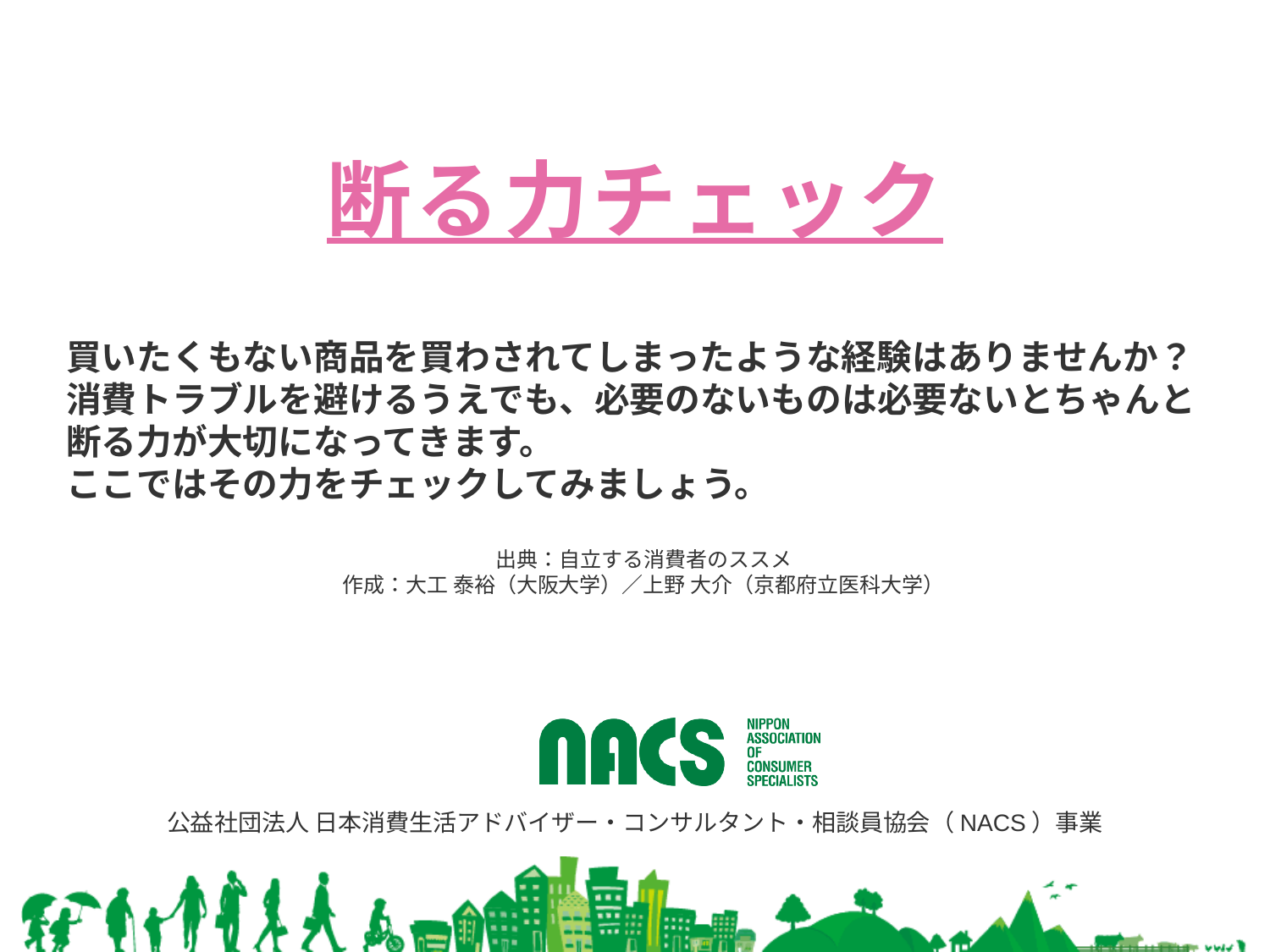

# 断る力チェック
買いたくもない商品を買わされてしまったような経験はありませんか？
消費トラブルを避けるうえでも、必要のないものは必要ないとちゃんと断る力が大切になってきます。
ここではその力をチェックしてみましょう。

出典：自立する消費者のススメ
作成：大工 泰裕（大阪大学）／上野 大介（京都府立医科大学）